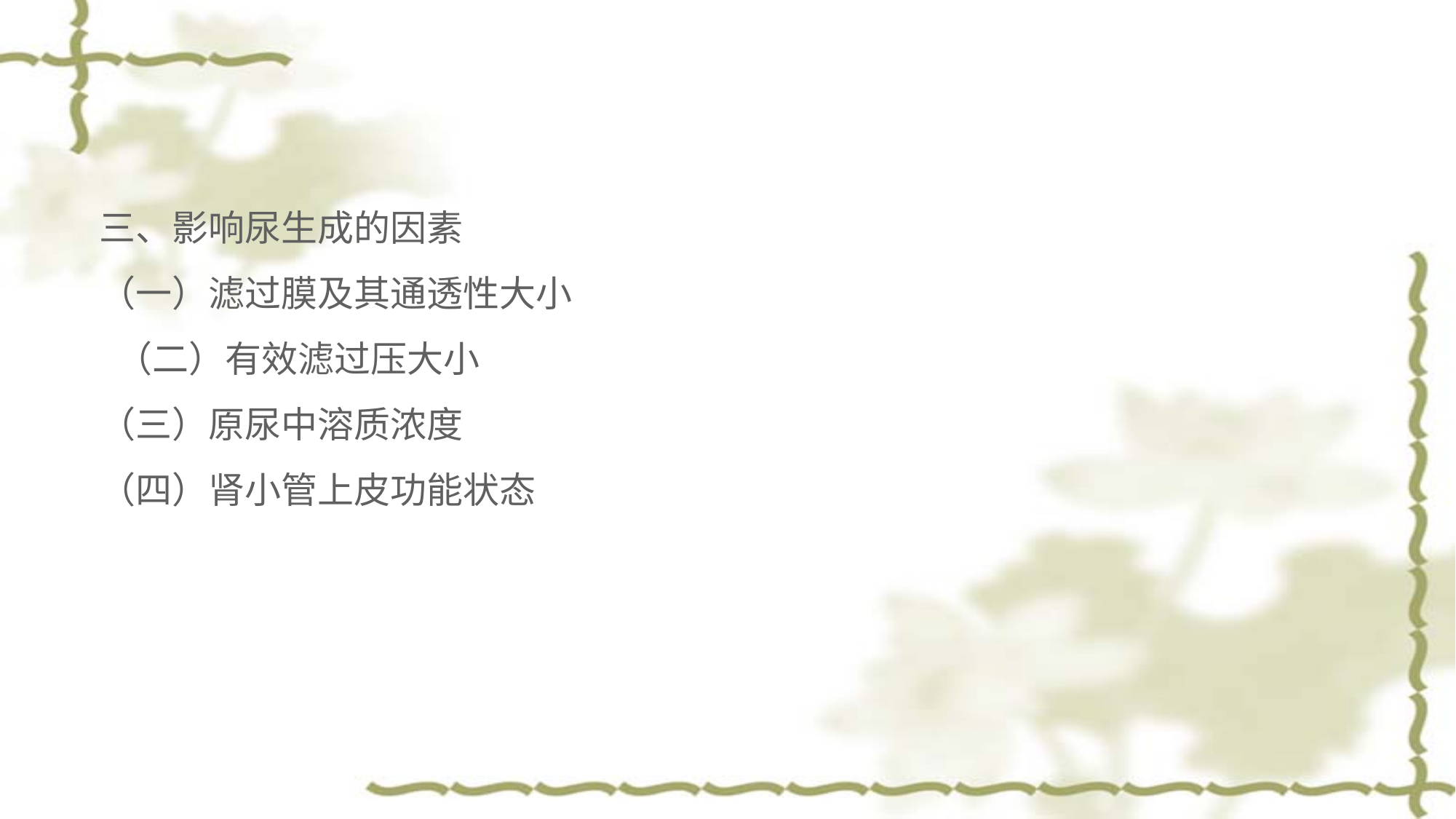

三、影响尿生成的因素
（一）滤过膜及其通透性大小
 （二）有效滤过压大小
（三）原尿中溶质浓度
（四）肾小管上皮功能状态